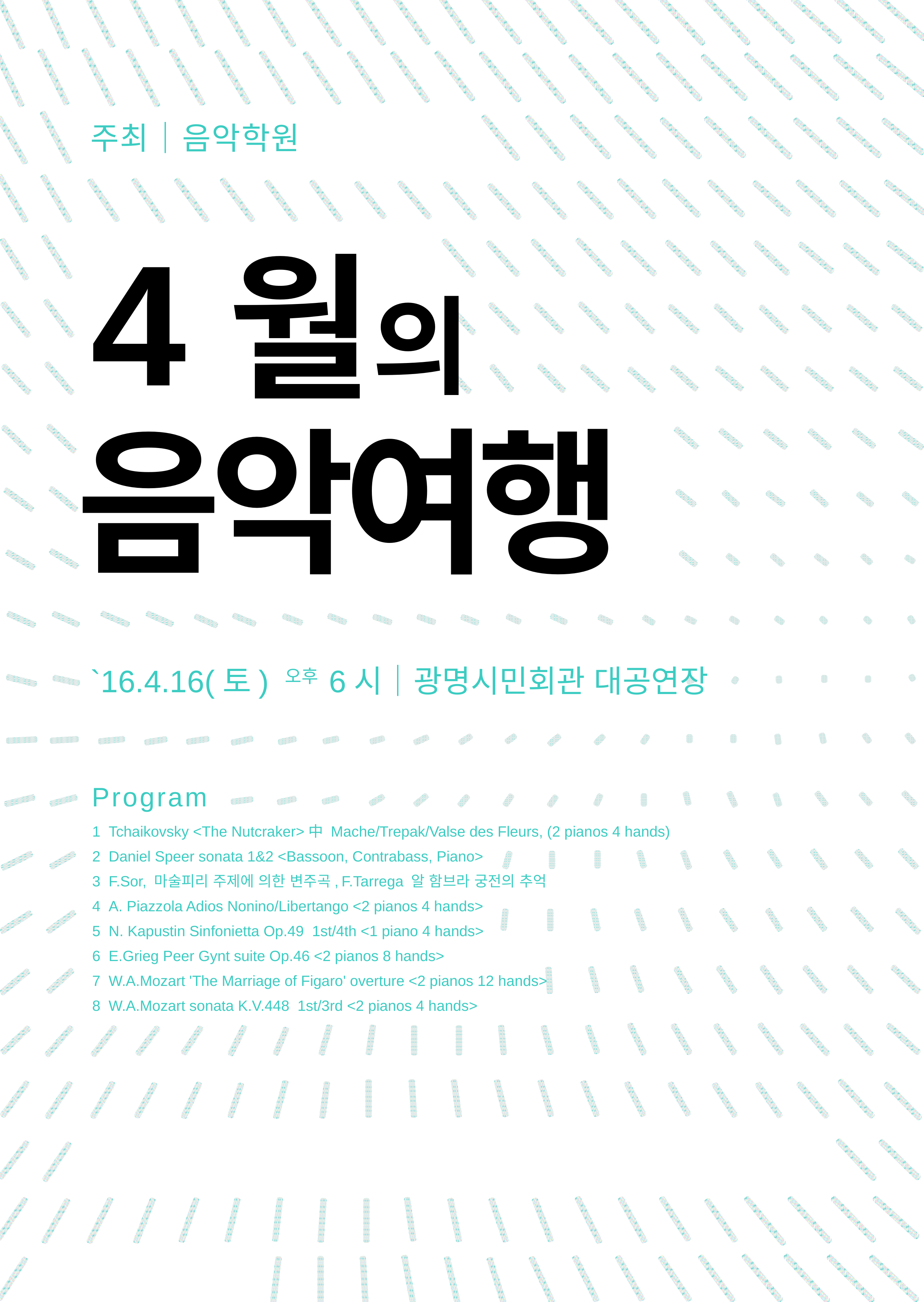

주최｜음악학원
4월의
음악여행
`16.4.16(토) 오후 6시｜광명시민회관 대공연장
Program
1  Tchaikovsky <The Nutcraker>中 Mache/Trepak/Valse des Fleurs, (2 pianos 4 hands)
2  Daniel Speer sonata 1&2 <Bassoon, Contrabass, Piano>
3  F.Sor, 마술피리 주제에 의한 변주곡, F.Tarrega 알 함브라 궁전의 추억
4  A. Piazzola Adios Nonino/Libertango <2 pianos 4 hands>
5  N. Kapustin Sinfonietta Op.49  1st/4th <1 piano 4 hands>
6  E.Grieg Peer Gynt suite Op.46 <2 pianos 8 hands>
7  W.A.Mozart 'The Marriage of Figaro' overture <2 pianos 12 hands>
8  W.A.Mozart sonata K.V.448  1st/3rd <2 pianos 4 hands>